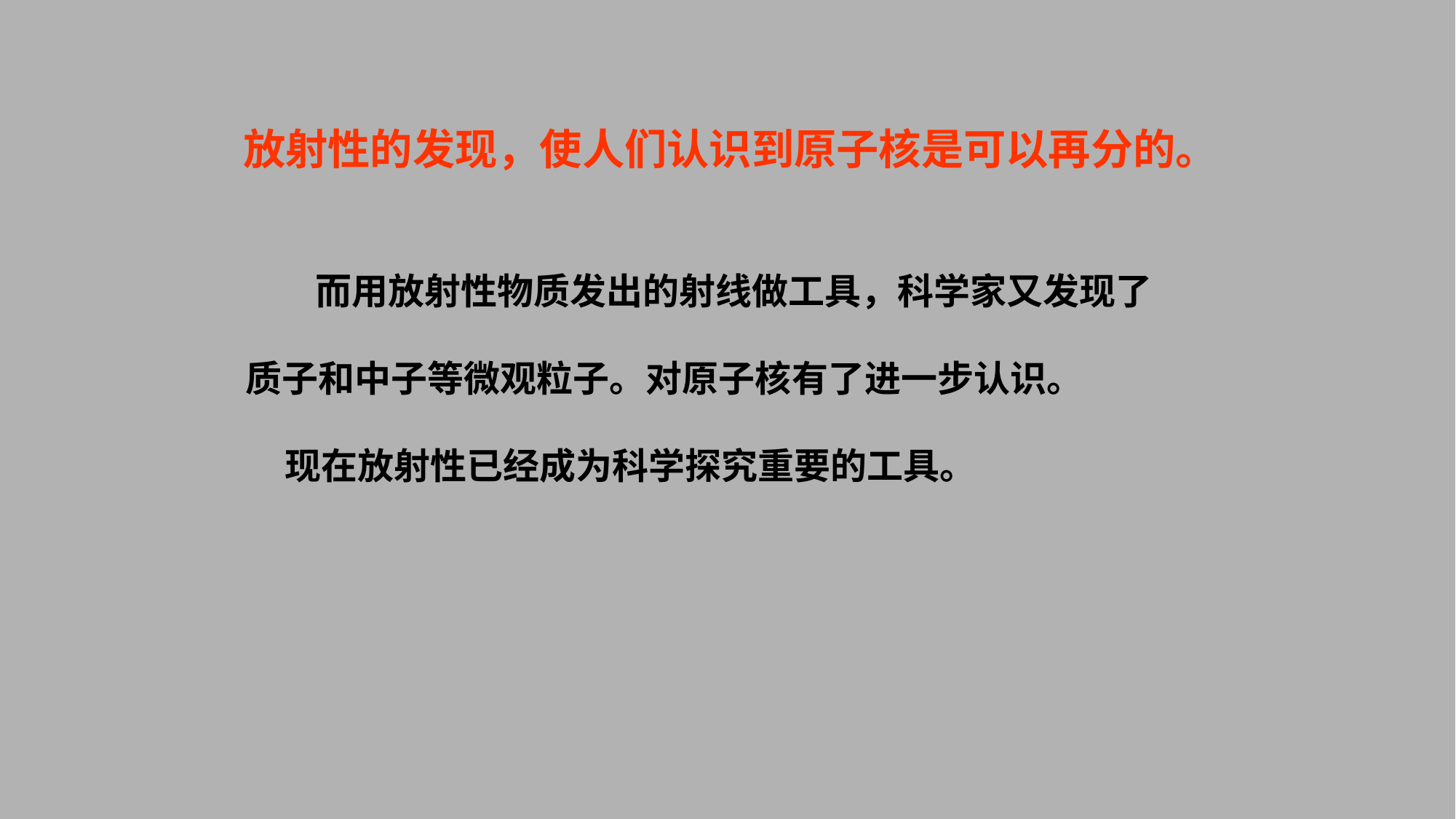

放射性的发现，使人们认识到原子核是可以再分的。
      而用放射性物质发出的射线做工具，科学家又发现了

质子和中子等微观粒子。对原子核有了进一步认识。

   现在放射性已经成为科学探究重要的工具。